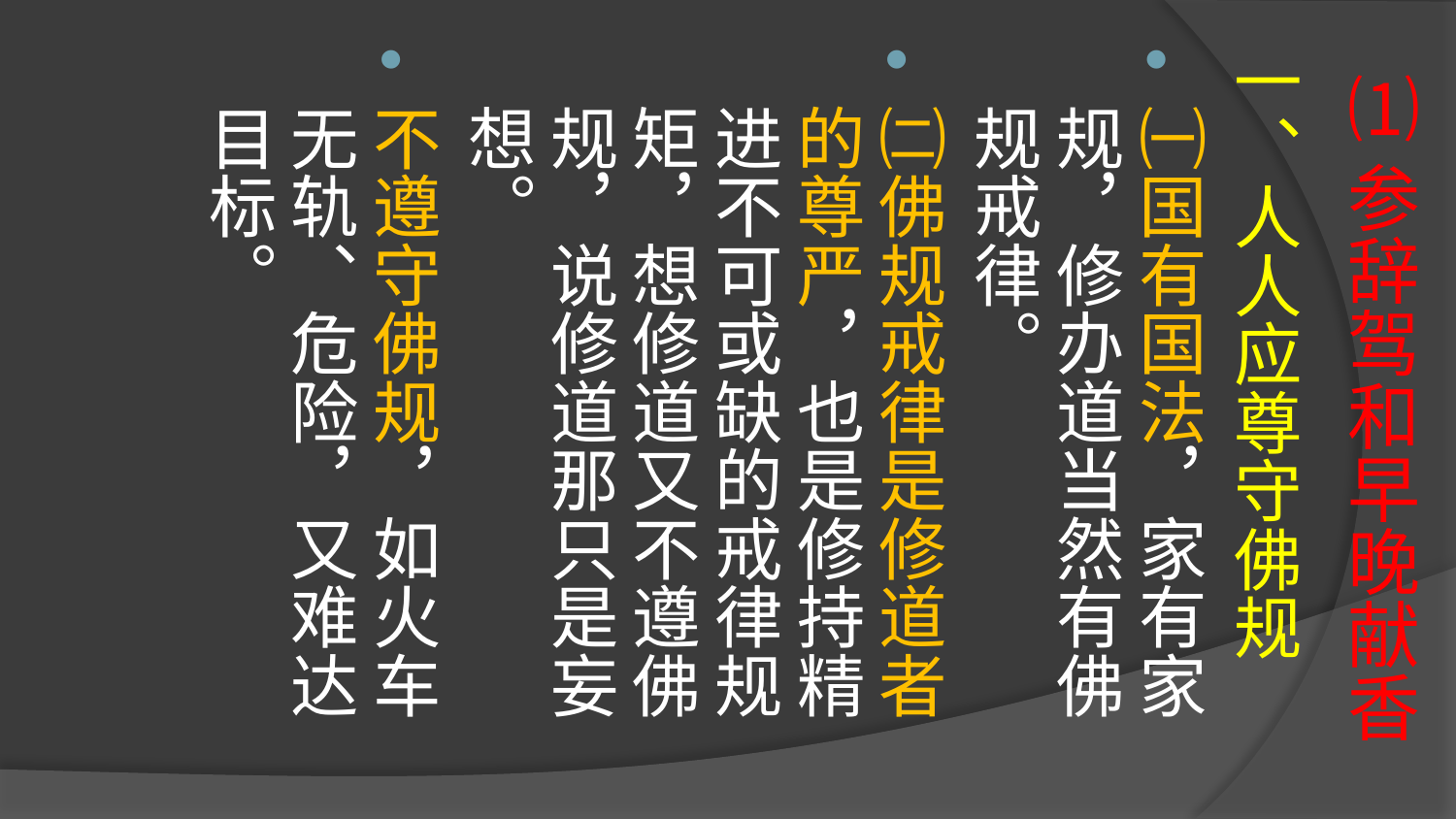

# ⑴参辞驾和早晚献香
一、人人应尊守佛规
㈠国有国法，家有家规，修办道当然有佛规戒律。
㈡佛规戒律是修道者的尊严，也是修持精进不可或缺的戒律规矩，想修道又不遵佛规，说修道那只是妄想。
不遵守佛规，如火车无轨、危险，又难达目标。